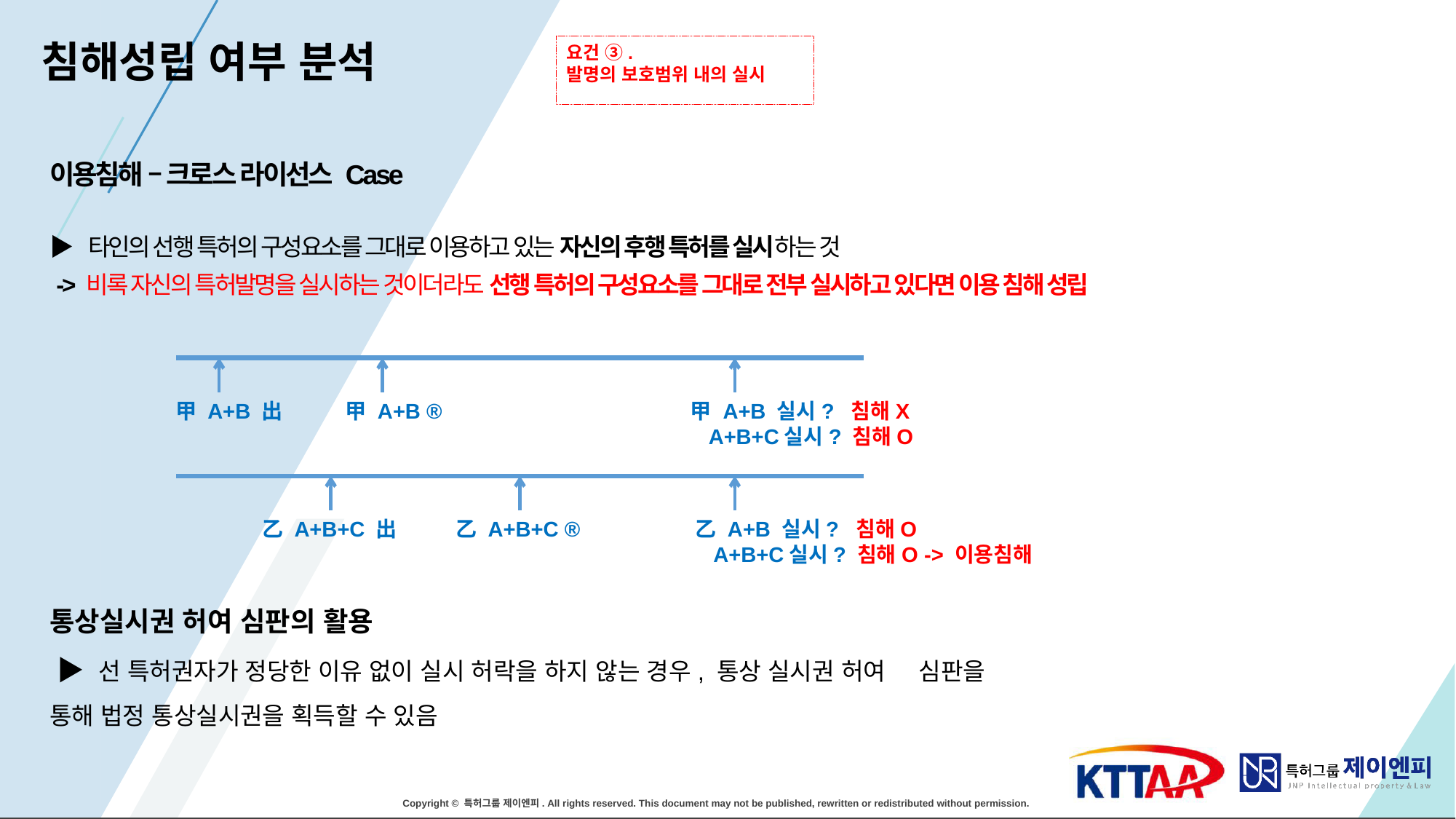

침해성립 여부 분석
요건 ③.
발명의 보호범위 내의 실시
이용침해 – 크로스 라이선스 Case

▶  타인의 선행 특허의 구성요소를 그대로 이용하고 있는 자신의 후행 특허를 실시하는 것
 -> 비록 자신의 특허발명을 실시하는 것이더라도 선행 특허의 구성요소를 그대로 전부 실시하고 있다면 이용 침해 성립

甲 A+B 出
甲 A+B ®
甲 A+B 실시?  침해X
   A+B+C실시? 침해O

乙 A+B+C 出
乙 A+B+C ®
乙 A+B 실시?  침해O
   A+B+C실시? 침해O -> 이용침해
통상실시권 허여 심판의 활용
 ▶ 선 특허권자가 정당한 이유 없이 실시 허락을 하지 않는 경우, 통상 실시권 허여     심판을 통해 법정 통상실시권을 획득할 수 있음